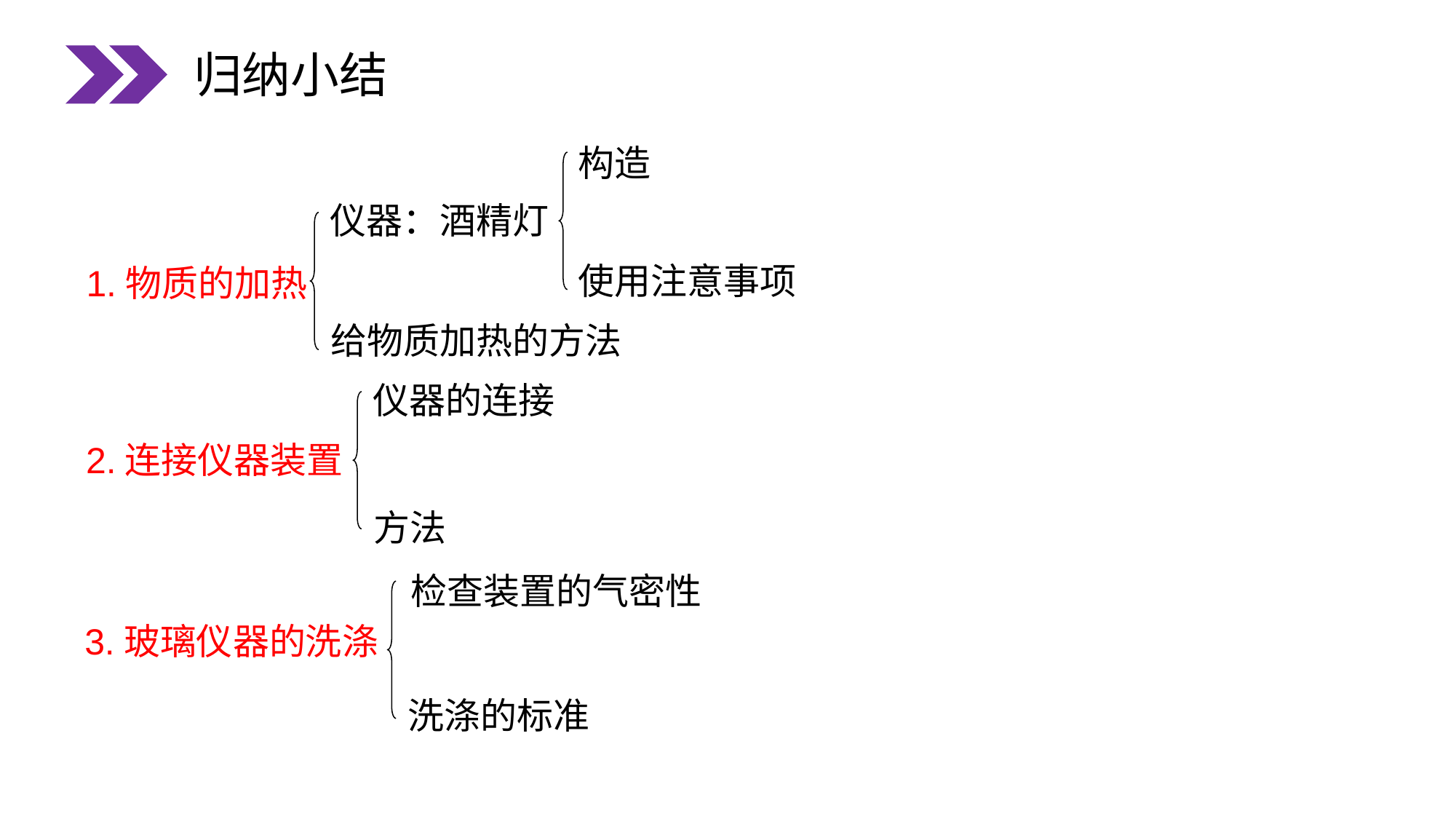

归纳小结
构造

仪器：酒精灯

使用注意事项
1.物质的加热
给物质加热的方法
仪器的连接

2.连接仪器装置
方法
检查装置的气密性

3.玻璃仪器的洗涤
洗涤的标准